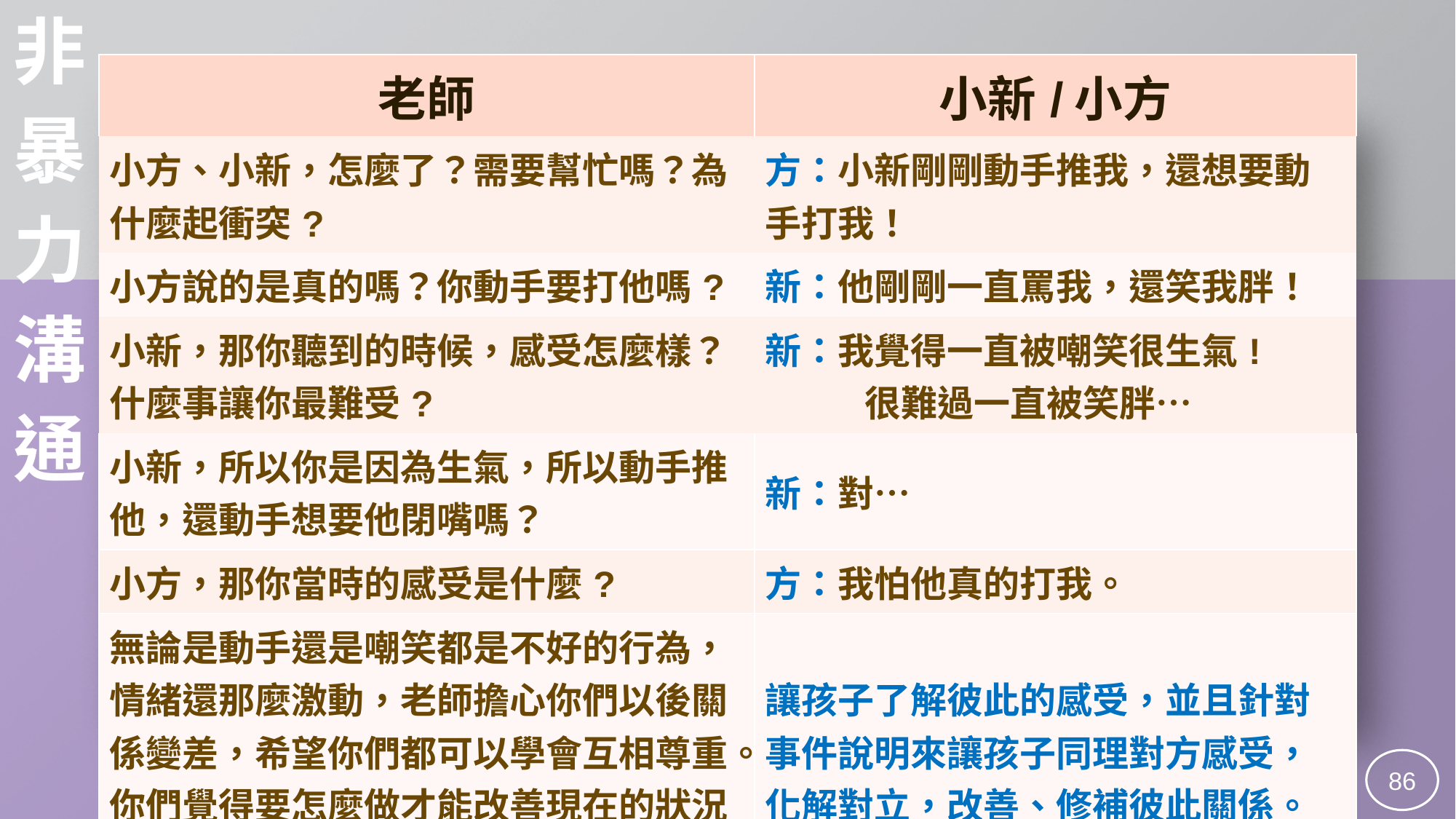

非
暴
力
溝
通
| 老師 | 小新/小方 |
| --- | --- |
| 小方、小新，怎麼了？需要幫忙嗎？為什麼起衝突? | 方：小新剛剛動手推我，還想要動手打我！ |
| 小方說的是真的嗎？你動手要打他嗎? | 新：他剛剛一直罵我，還笑我胖！ |
| 小新，那你聽到的時候，感受怎麼樣？什麼事讓你最難受? | 新：我覺得一直被嘲笑很生氣! 很難過一直被笑胖… |
| 小新，所以你是因為生氣，所以動手推他，還動手想要他閉嘴嗎？ | 新：對… |
| 小方，那你當時的感受是什麼? | 方：我怕他真的打我。 |
| 無論是動手還是嘲笑都是不好的行為，情緒還那麼激動，老師擔心你們以後關係變差，希望你們都可以學會互相尊重。你們覺得要怎麼做才能改善現在的狀況呢?再來一次的話，還要再做一次嗎? | 讓孩子了解彼此的感受，並且針對事件說明來讓孩子同理對方感受，化解對立，改善、修補彼此關係。 |
86